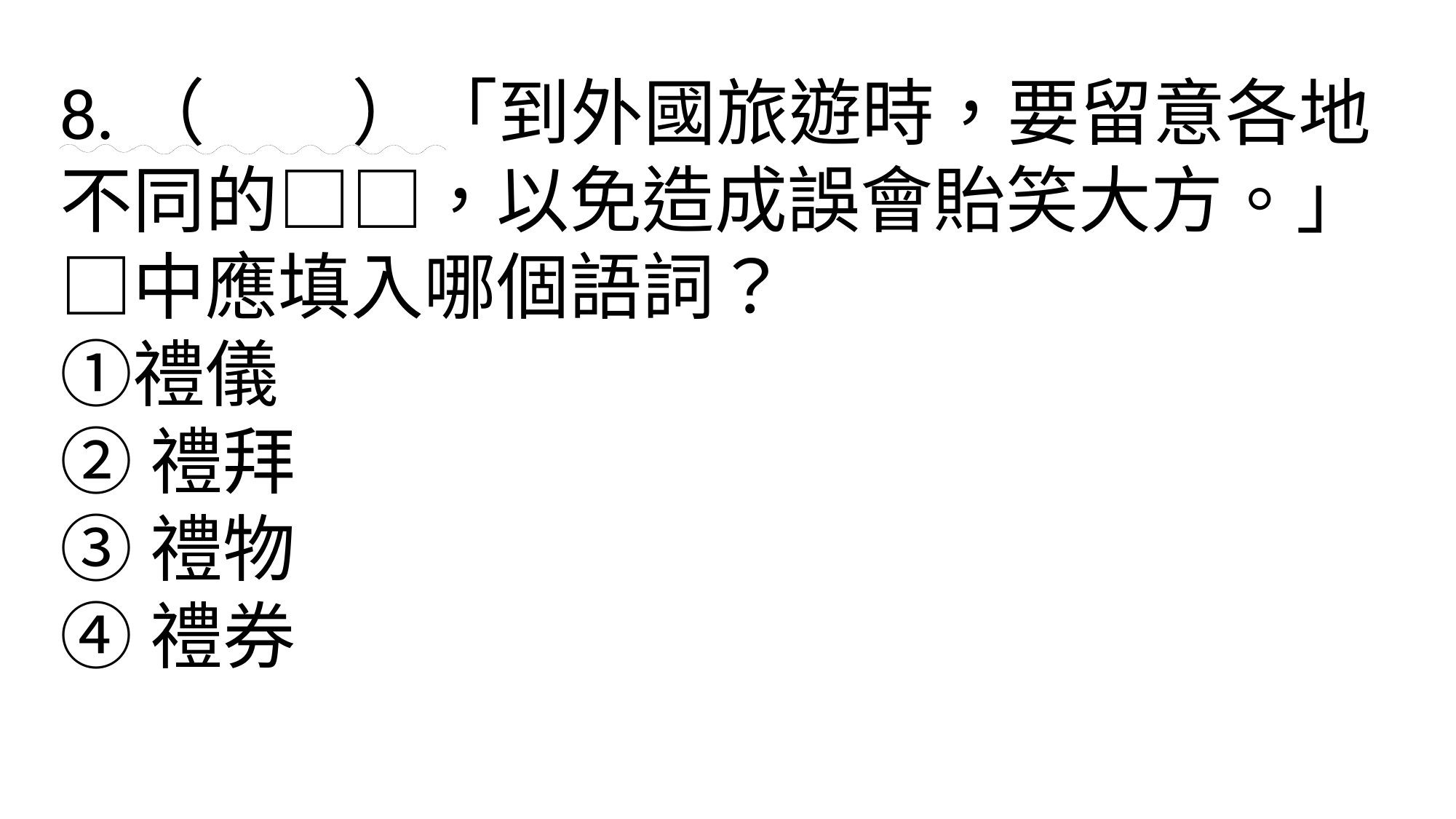

8.（         ）「到外國旅遊時，要留意各地不同的□□，以免造成誤會貽笑大方。」□中應填入哪個語詞？　
①禮儀
②禮拜
③禮物
④禮券